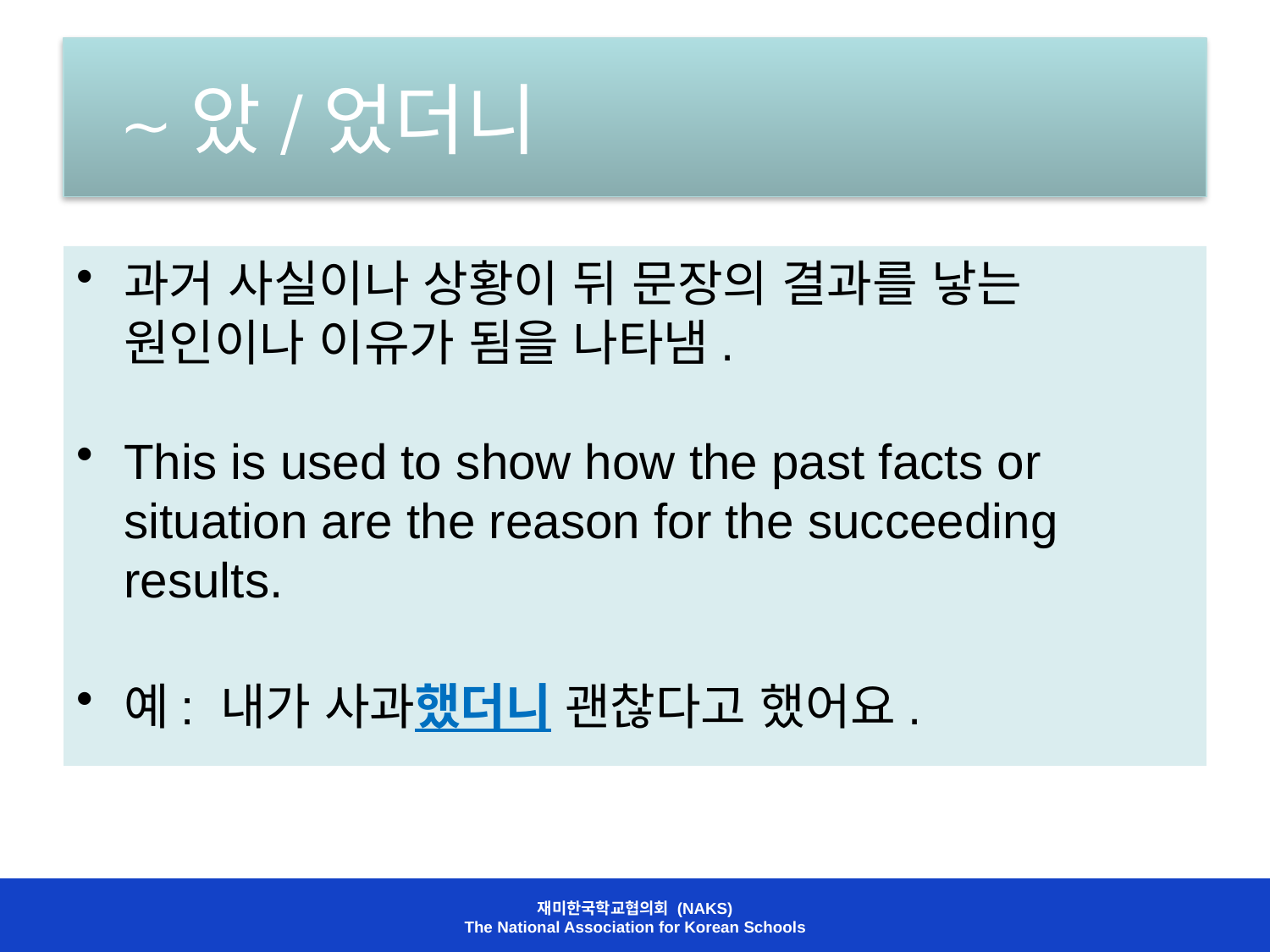

# ~았/었더니
과거 사실이나 상황이 뒤 문장의 결과를 낳는 원인이나 이유가 됨을 나타냄.

This is used to show how the past facts or situation are the reason for the succeeding results.

예: 내가 사과했더니 괜찮다고 했어요.
재미한국학교협의회 (NAKS)
The National Association for Korean Schools